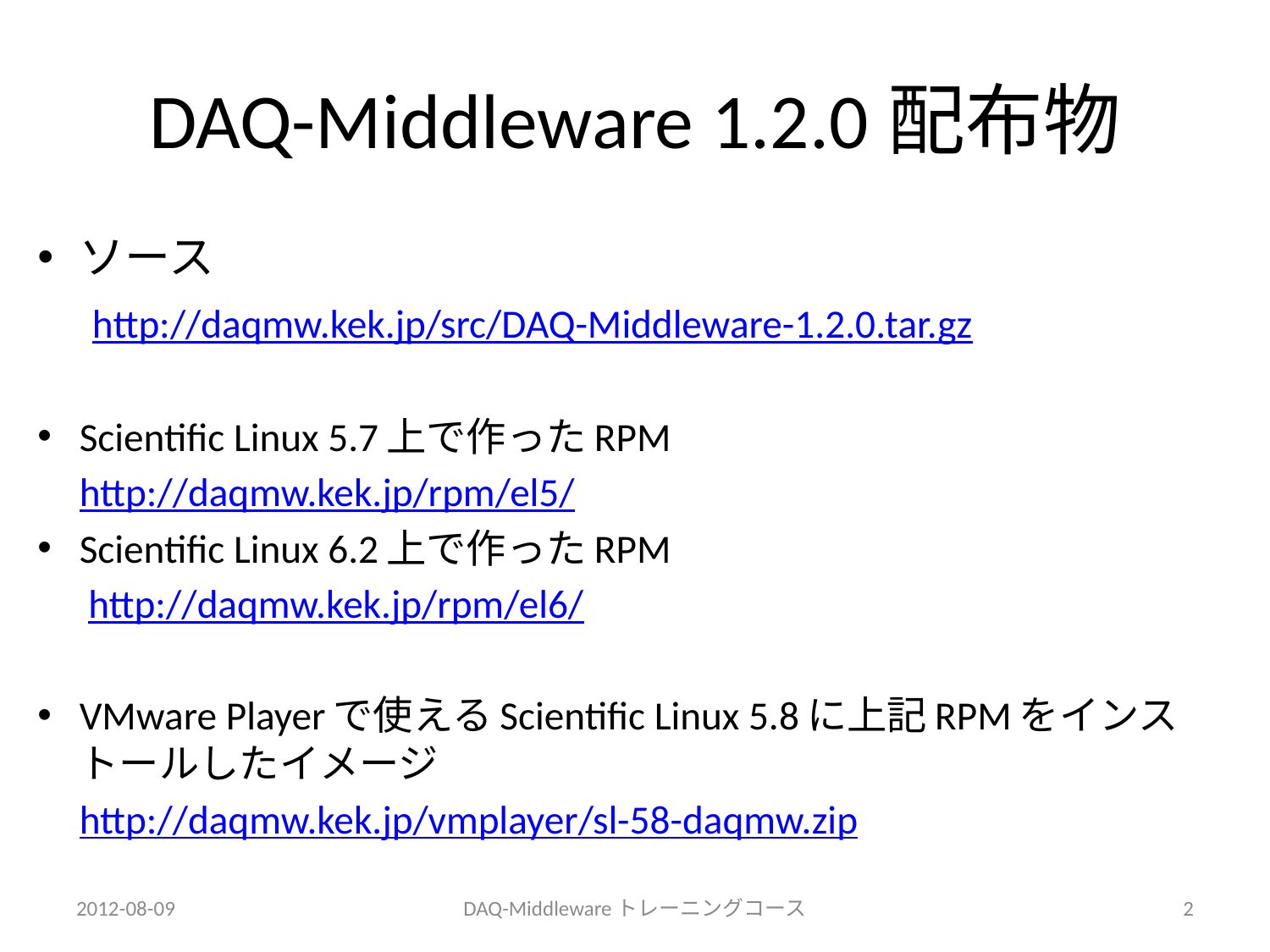

# DAQ-Middleware 1.2.0配布物
ソース
　http://daqmw.kek.jp/src/DAQ-Middleware-1.2.0.tar.gz

Scientific Linux 5.7上で作ったRPM
	http://daqmw.kek.jp/rpm/el5/
Scientific Linux 6.2上で作ったRPM
	 http://daqmw.kek.jp/rpm/el6/

VMware Playerで使えるScientific Linux 5.8に上記RPMをインストールしたイメージ
	http://daqmw.kek.jp/vmplayer/sl-58-daqmw.zip

2012-08-09
DAQ-Middlewareトレーニングコース
2